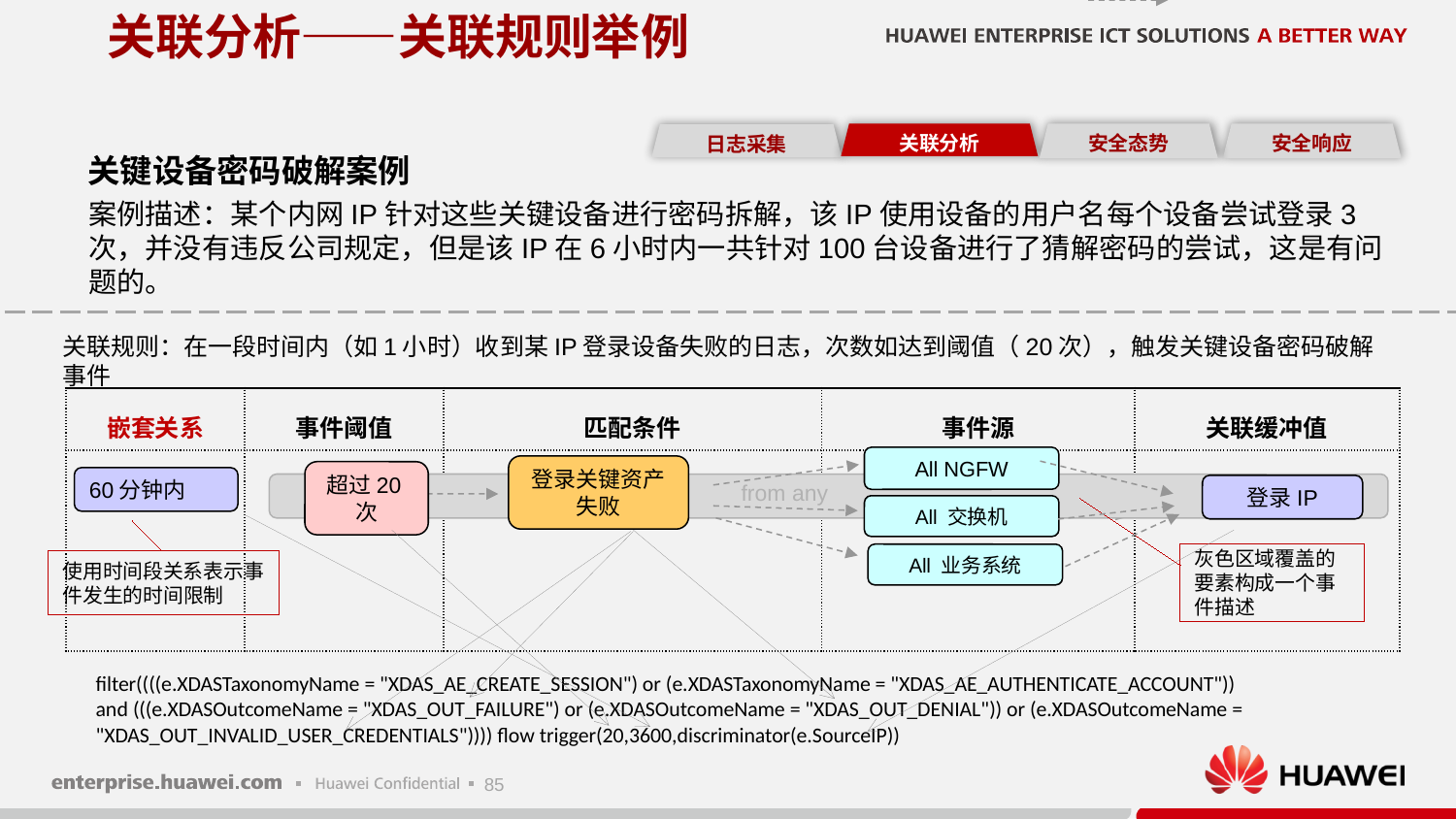

关联分析——关联规则举例

关联分析
安全态势
安全响应
日志采集
关键设备密码破解案例
案例描述：某个内网IP针对这些关键设备进行密码拆解，该IP使用设备的用户名每个设备尝试登录3次，并没有违反公司规定，但是该IP在6小时内一共针对100台设备进行了猜解密码的尝试，这是有问题的。
关联规则：在一段时间内（如1小时）收到某IP登录设备失败的日志，次数如达到阈值（20次），触发关键设备密码破解事件
| 嵌套关系 | 事件阈值 | 匹配条件 | 事件源 | 关联缓冲值 |
| --- | --- | --- | --- | --- |
|  |  |  |  |  |
All NGFW
登录关键资产失败

60分钟内
from any

登录IP
超过20次

All 交换机

灰色区域覆盖的要素构成一个事件描述
All 业务系统
使用时间段关系表示事件发生的时间限制
filter((((e.XDASTaxonomyName = "XDAS_AE_CREATE_SESSION") or (e.XDASTaxonomyName = "XDAS_AE_AUTHENTICATE_ACCOUNT")) and (((e.XDASOutcomeName = "XDAS_OUT_FAILURE") or (e.XDASOutcomeName = "XDAS_OUT_DENIAL")) or (e.XDASOutcomeName = "XDAS_OUT_INVALID_USER_CREDENTIALS")))) flow trigger(20,3600,discriminator(e.SourceIP))